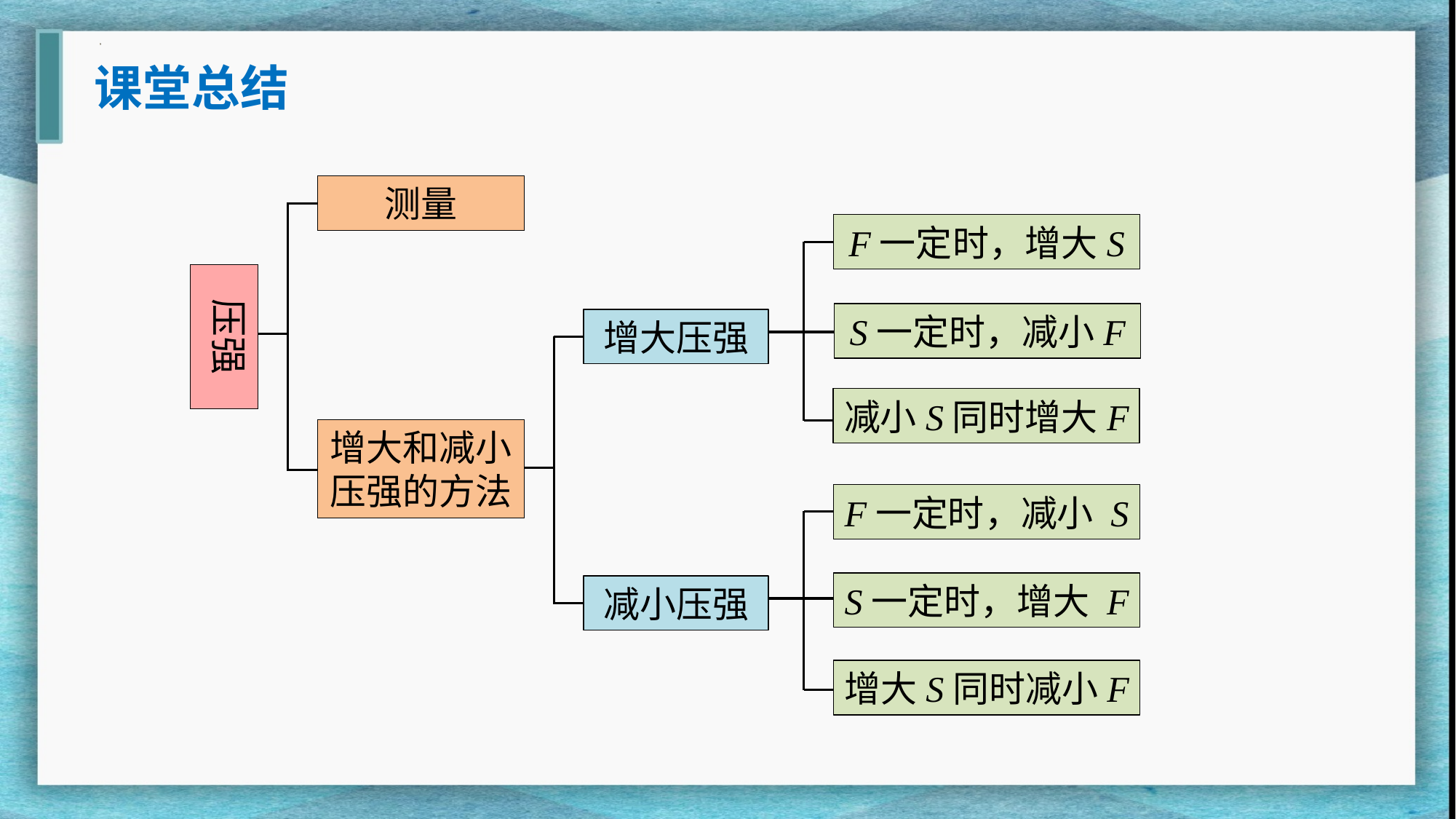

课堂总结
测量
F一定时，增大S
压强
S一定时，减小F
增大压强
减小S同时增大F
增大和减小压强的方法
F一定时，减小 S
S一定时，增大 F
减小压强
增大S同时减小F